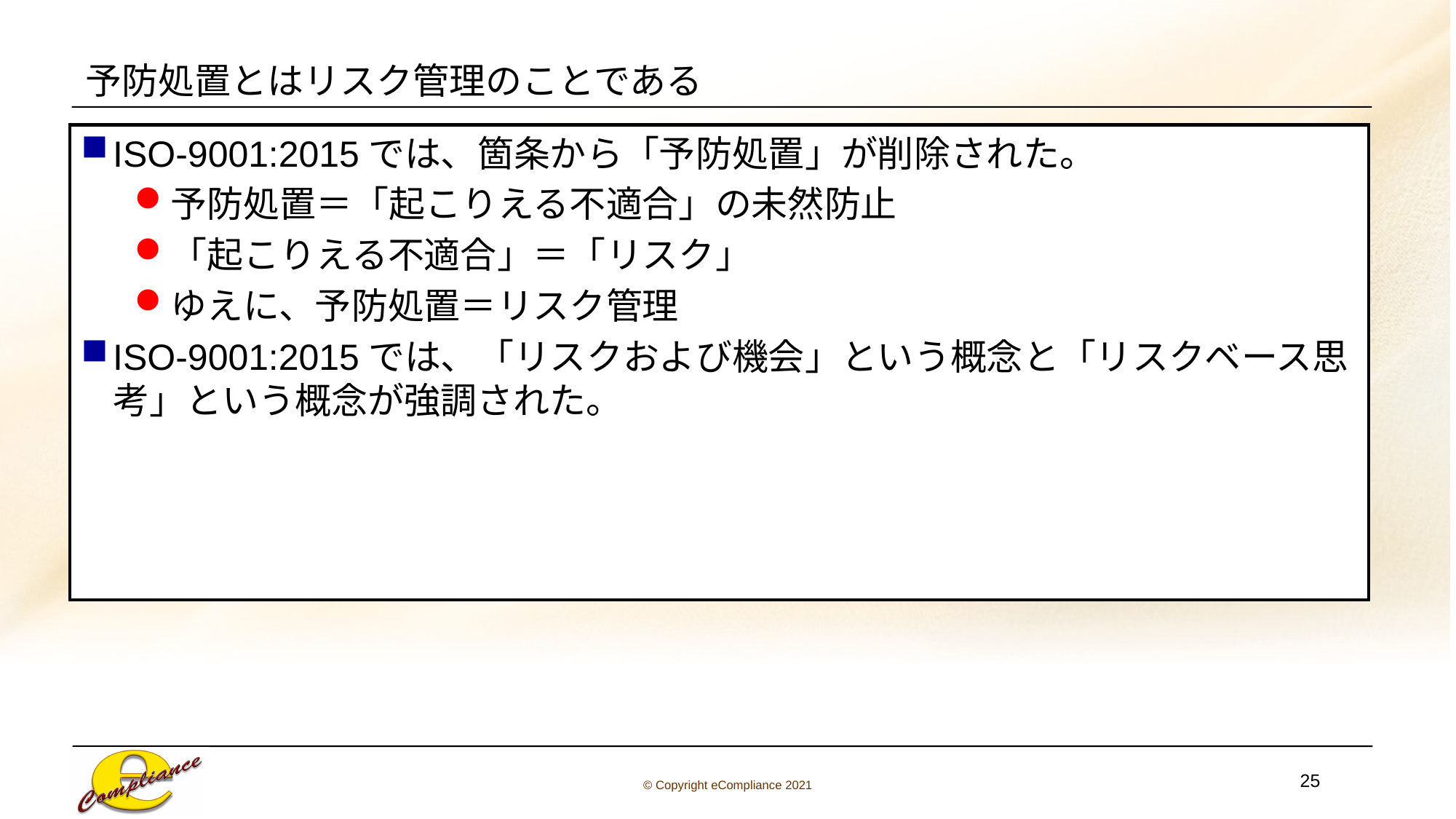

# 予防処置とはリスク管理のことである
ISO-9001:2015では、箇条から「予防処置」が削除された。
予防処置＝「起こりえる不適合」の未然防止
「起こりえる不適合」＝「リスク」
ゆえに、予防処置＝リスク管理
ISO-9001:2015では、「リスクおよび機会」という概念と「リスクベース思考」という概念が強調された。